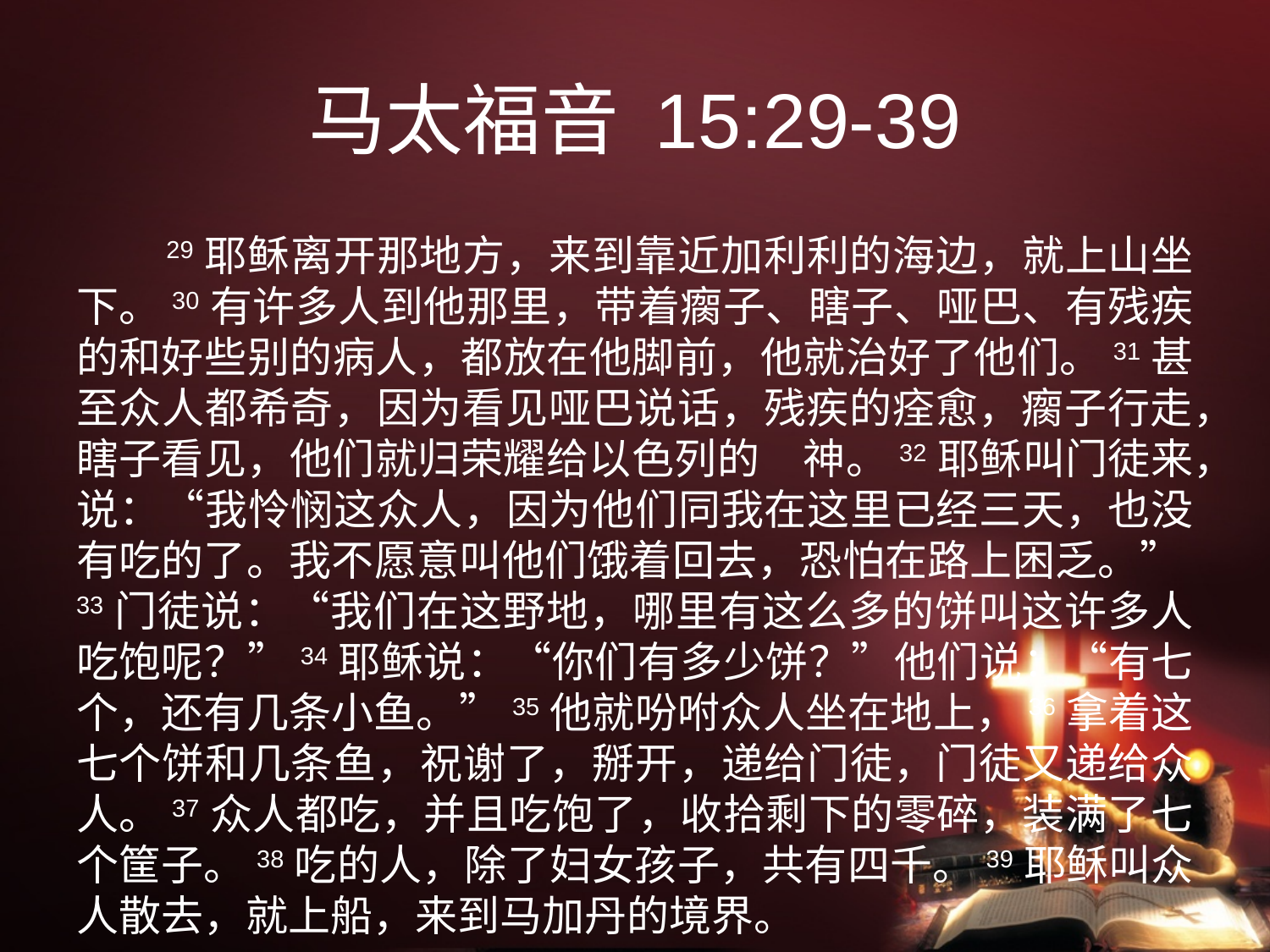

# 马太福音 15:29-39
            29耶稣离开那地方，来到靠近加利利的海边，就上山坐下。30有许多人到他那里，带着瘸子、瞎子、哑巴、有残疾的和好些别的病人，都放在他脚前，他就治好了他们。31甚至众人都希奇，因为看见哑巴说话，残疾的痊愈，瘸子行走，瞎子看见，他们就归荣耀给以色列的　神。32耶稣叫门徒来，说：“我怜悯这众人，因为他们同我在这里已经三天，也没有吃的了。我不愿意叫他们饿着回去，恐怕在路上困乏。”33门徒说：“我们在这野地，哪里有这么多的饼叫这许多人吃饱呢？”34耶稣说：“你们有多少饼？”他们说：“有七个，还有几条小鱼。”35他就吩咐众人坐在地上，36拿着这七个饼和几条鱼，祝谢了，掰开，递给门徒，门徒又递给众人。37众人都吃，并且吃饱了，收拾剩下的零碎，装满了七个筐子。38吃的人，除了妇女孩子，共有四千。39耶稣叫众人散去，就上船，来到马加丹的境界。